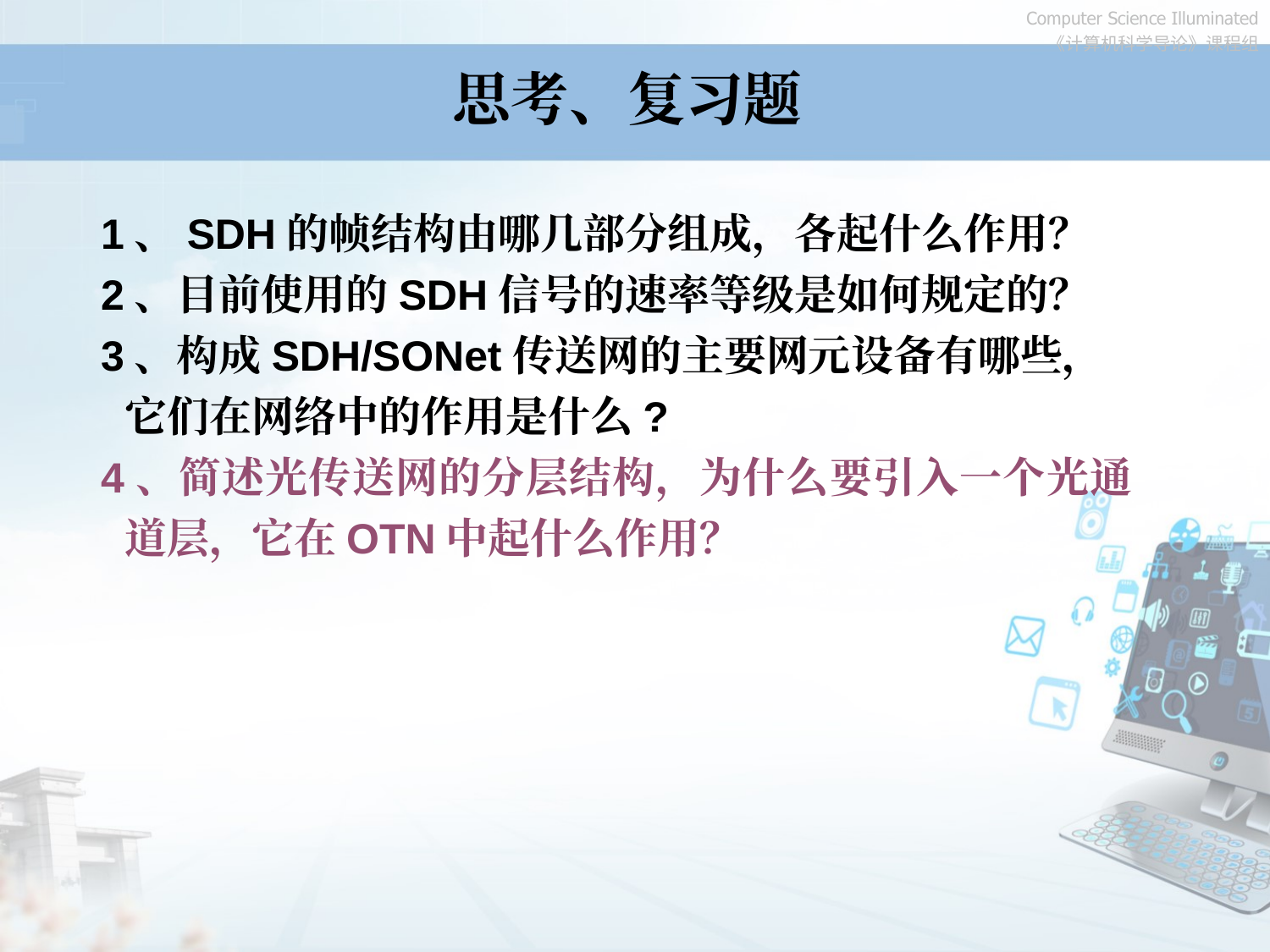

# 思考、复习题
1、SDH的帧结构由哪几部分组成，各起什么作用？
2、目前使用的SDH信号的速率等级是如何规定的？
3、构成SDH/SONet传送网的主要网元设备有哪些，它们在网络中的作用是什么?
4、简述光传送网的分层结构，为什么要引入一个光通道层，它在OTN中起什么作用？